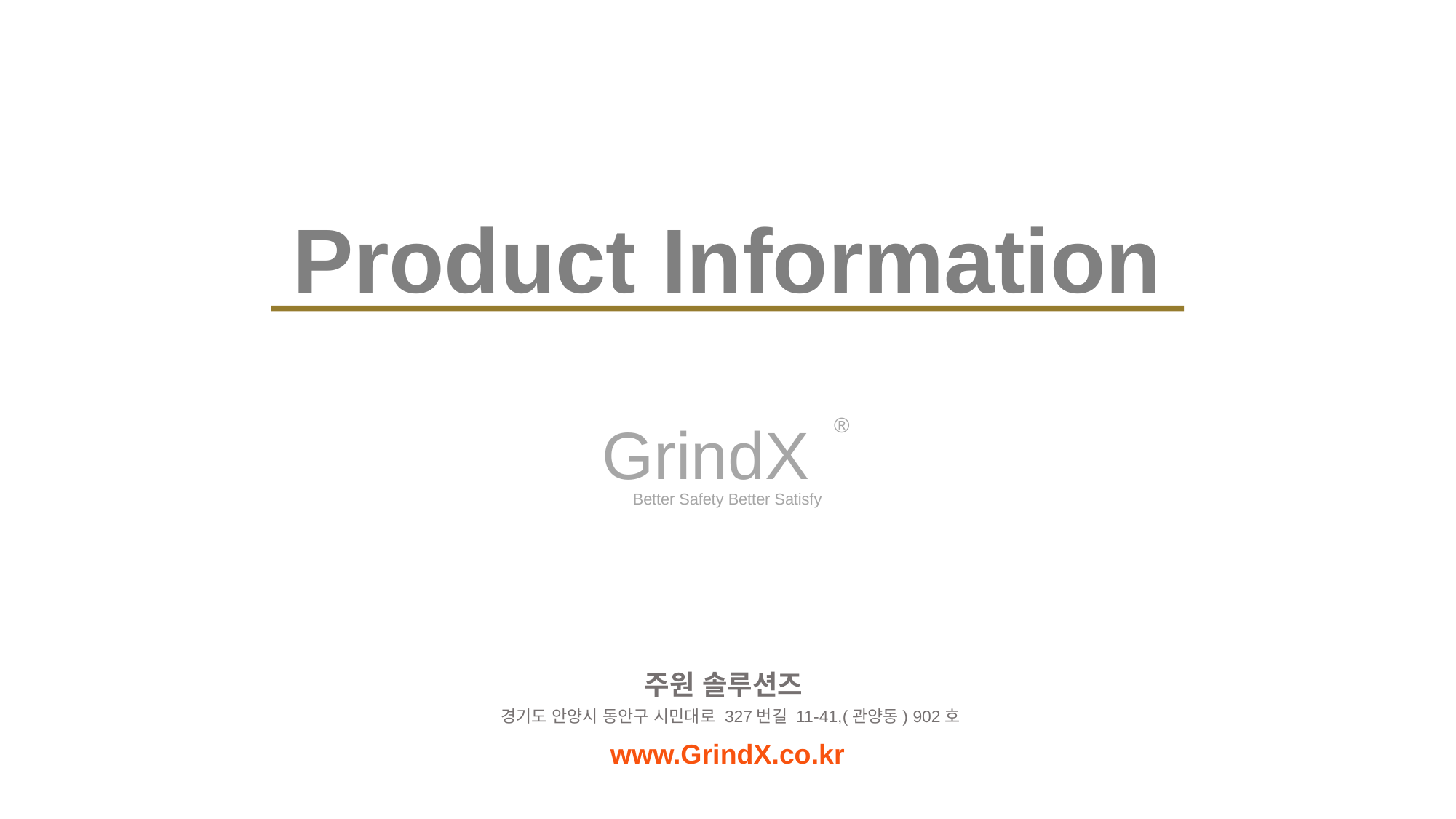

# Product Information

®
GrindX
Better Safety Better Satisfy
주원 솔루션즈
경기도 안양시 동안구 시민대로 327번길 11-41,(관양동) 902호
www.GrindX.co.kr